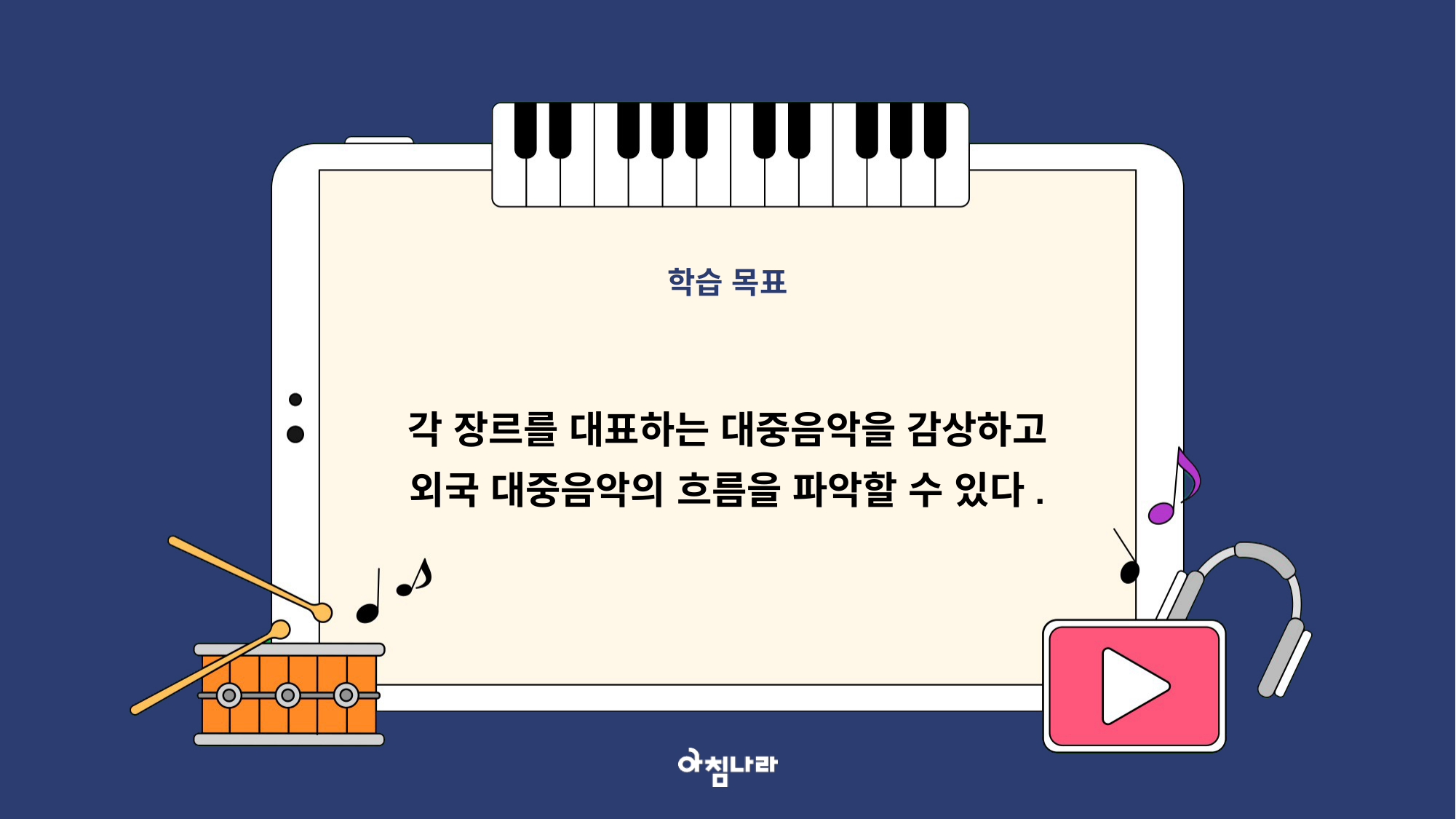

학습 목표
각 장르를 대표하는 대중음악을 감상하고 외국 대중음악의 흐름을 파악할 수 있다.